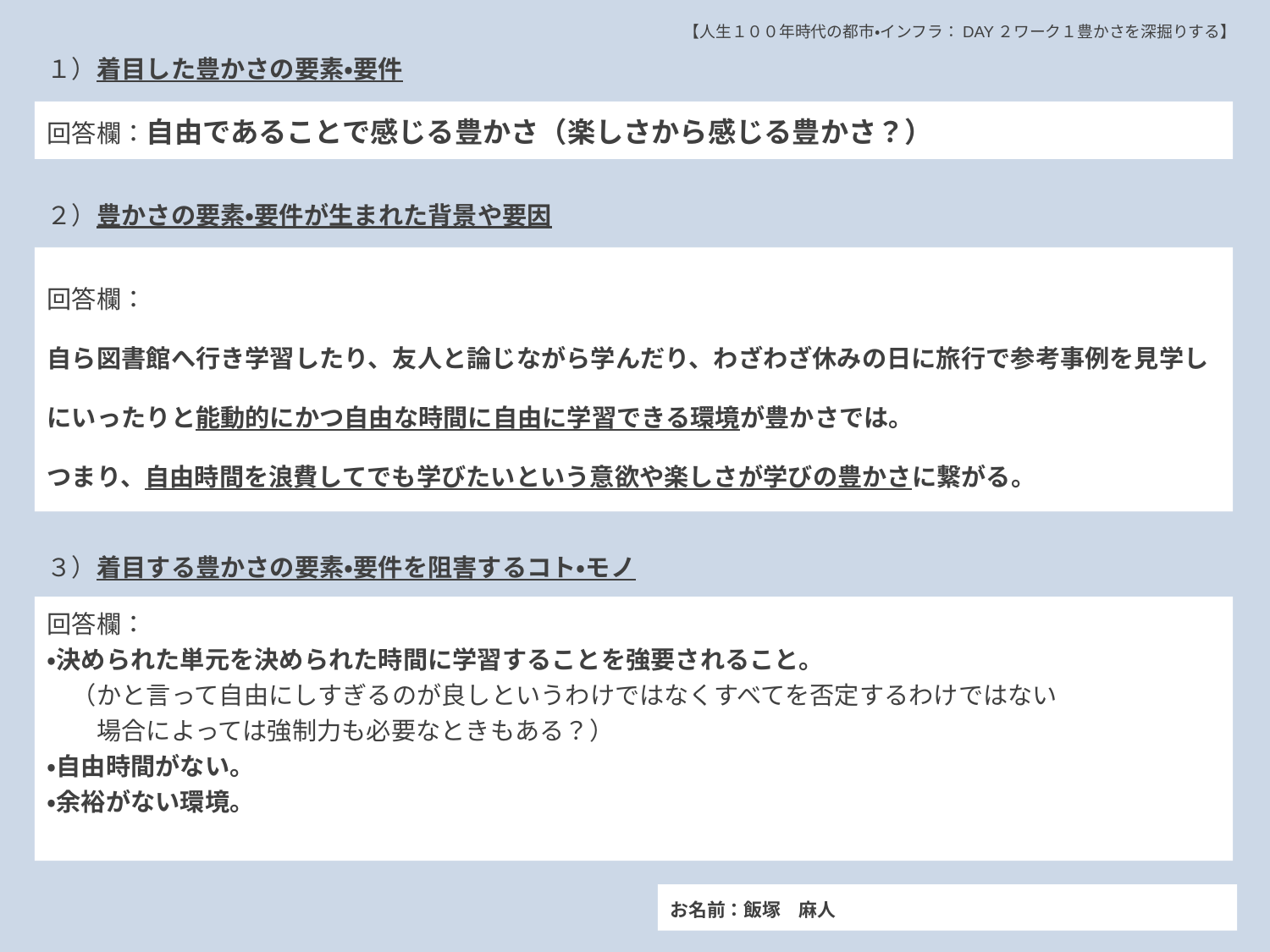

【人生１００年時代の都市・インフラ：DAY２ワーク１豊かさを深掘りする】
１）着目した豊かさの要素・要件
# 回答欄：自由であることで感じる豊かさ（楽しさから感じる豊かさ？）
２）豊かさの要素・要件が生まれた背景や要因
回答欄：
自ら図書館へ行き学習したり、友人と論じながら学んだり、わざわざ休みの日に旅行で参考事例を見学しにいったりと能動的にかつ自由な時間に自由に学習できる環境が豊かさでは。
つまり、自由時間を浪費してでも学びたいという意欲や楽しさが学びの豊かさに繋がる。
３）着目する豊かさの要素・要件を阻害するコト・モノ
回答欄：
・決められた単元を決められた時間に学習することを強要されること。
　（かと言って自由にしすぎるのが良しというわけではなくすべてを否定するわけではない
　　場合によっては強制力も必要なときもある？）
・自由時間がない。
・余裕がない環境。

お名前：飯塚　麻人